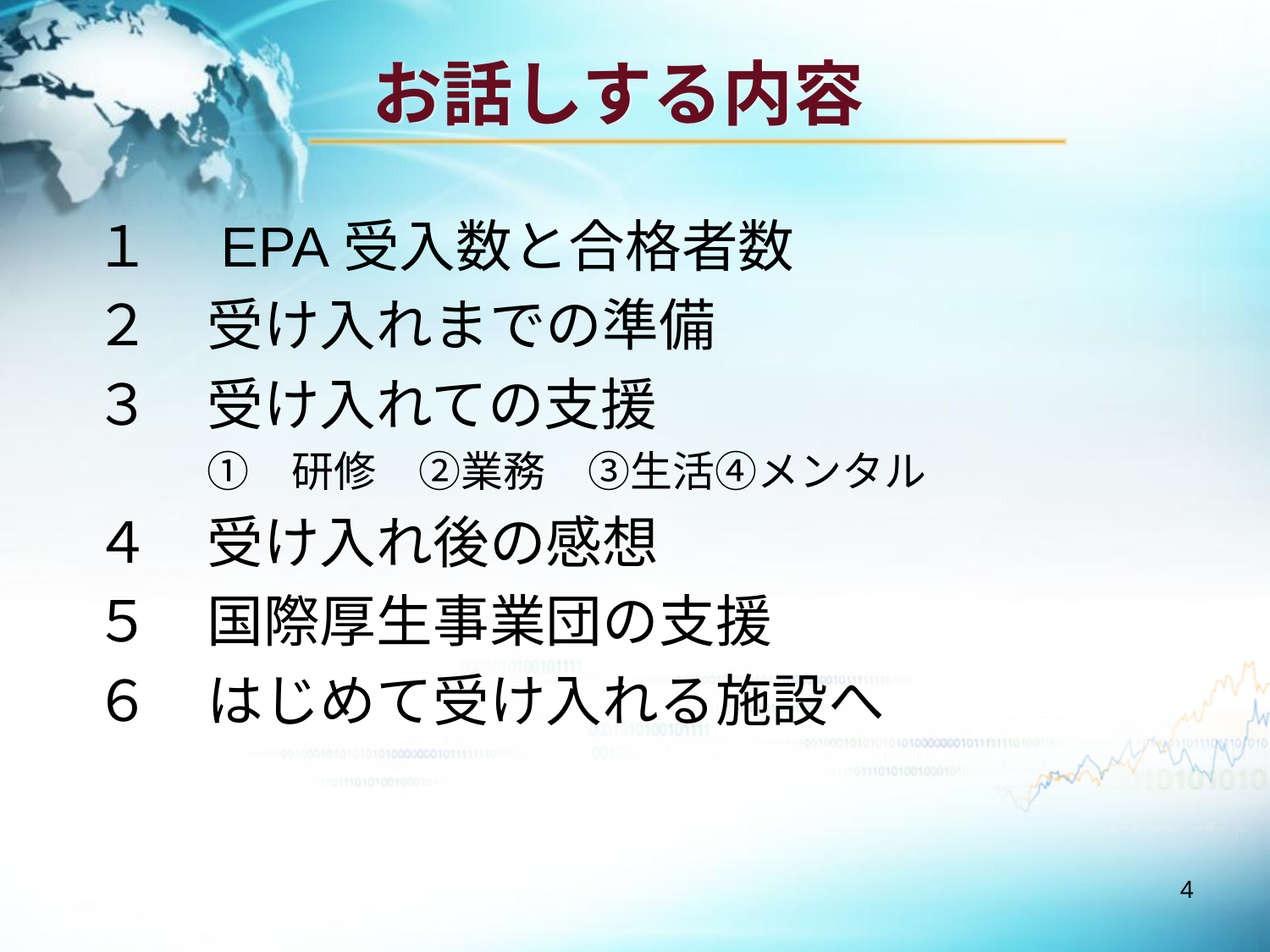

# お話しする内容

　１　EPA受入数と合格者数
　２　受け入れまでの準備
　３　受け入れての支援
　　　　①　研修　②業務　③生活④メンタル
　４　受け入れ後の感想
　５　国際厚生事業団の支援
　６　はじめて受け入れる施設へ
4